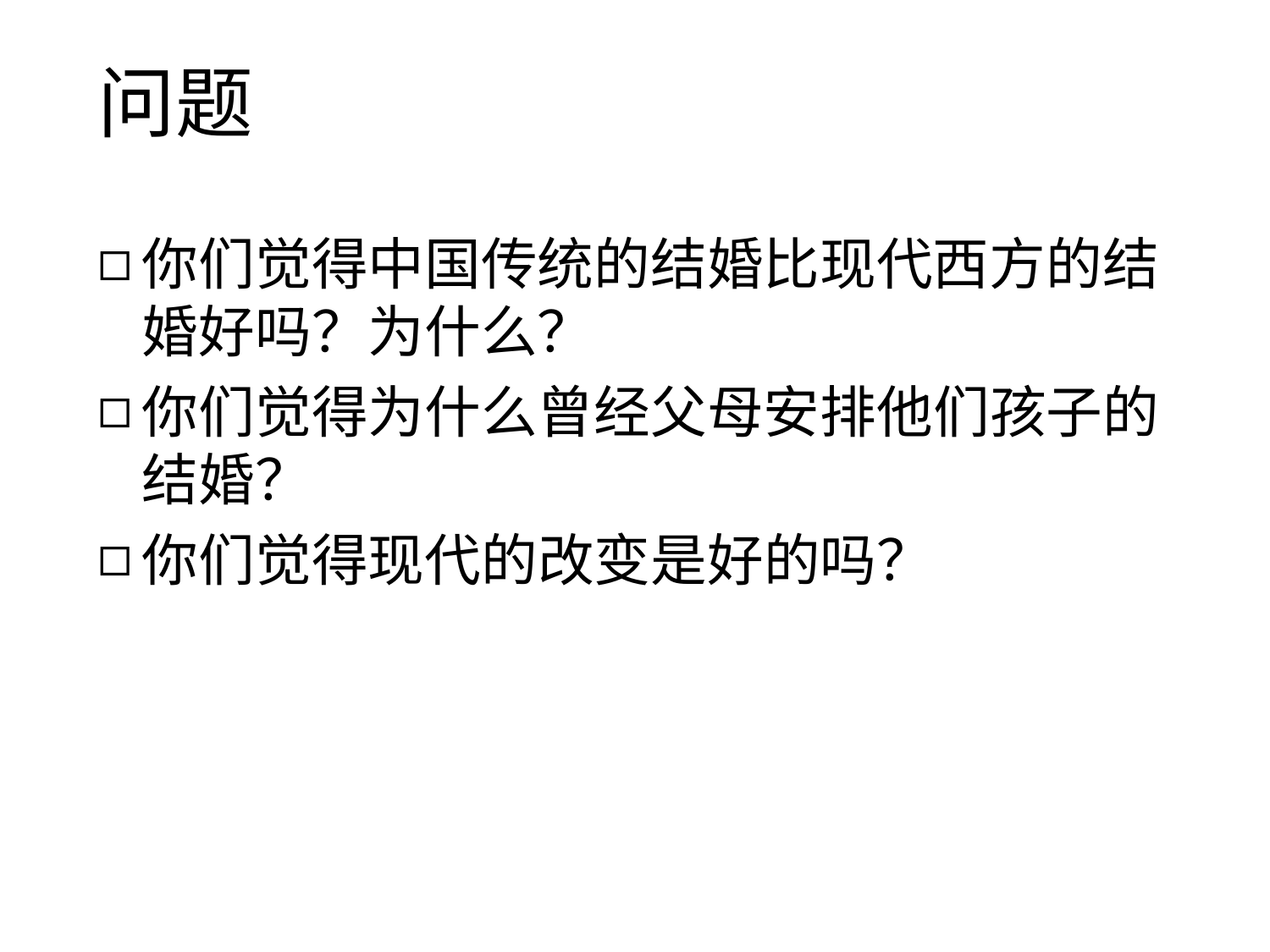

# 问题
你们觉得中国传统的结婚比现代西方的结婚好吗？为什么？
你们觉得为什么曾经父母安排他们孩子的结婚？
你们觉得现代的改变是好的吗？